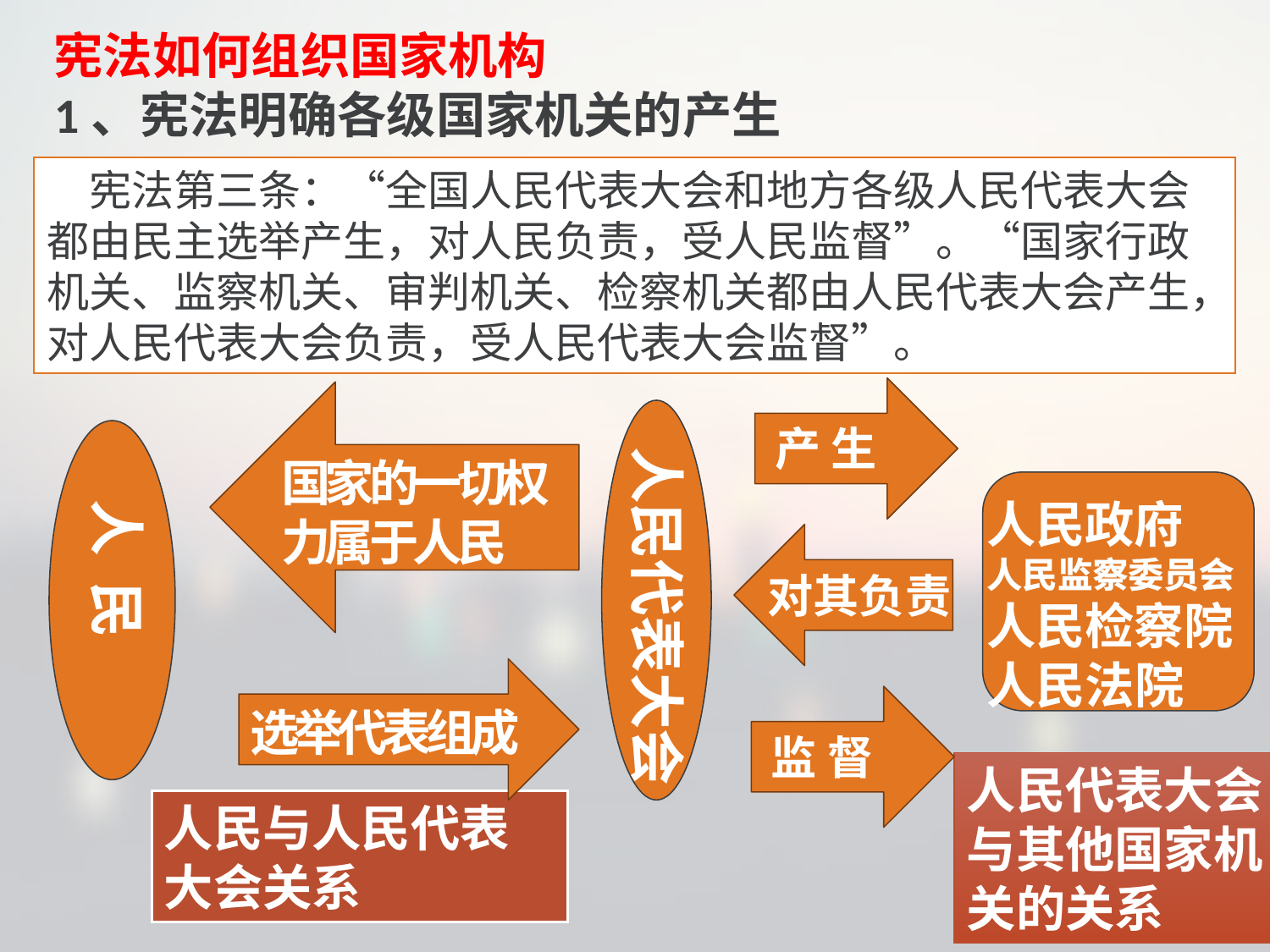

宪法如何组织国家机构
1、宪法明确各级国家机关的产生
宪法第三条：“全国人民代表大会和地方各级人民代表大会都由民主选举产生，对人民负责，受人民监督”。“国家行政机关、监察机关、审判机关、检察机关都由人民代表大会产生，对人民代表大会负责，受人民代表大会监督”。

产 生

国家的一切权力属于人民

人民代表大会

人  民

人民政府
人民监察委员会
人民检察院
人民法院

对其负责

选举代表组成

监 督
人民代表大会与其他国家机关的关系
人民与人民代表大会关系